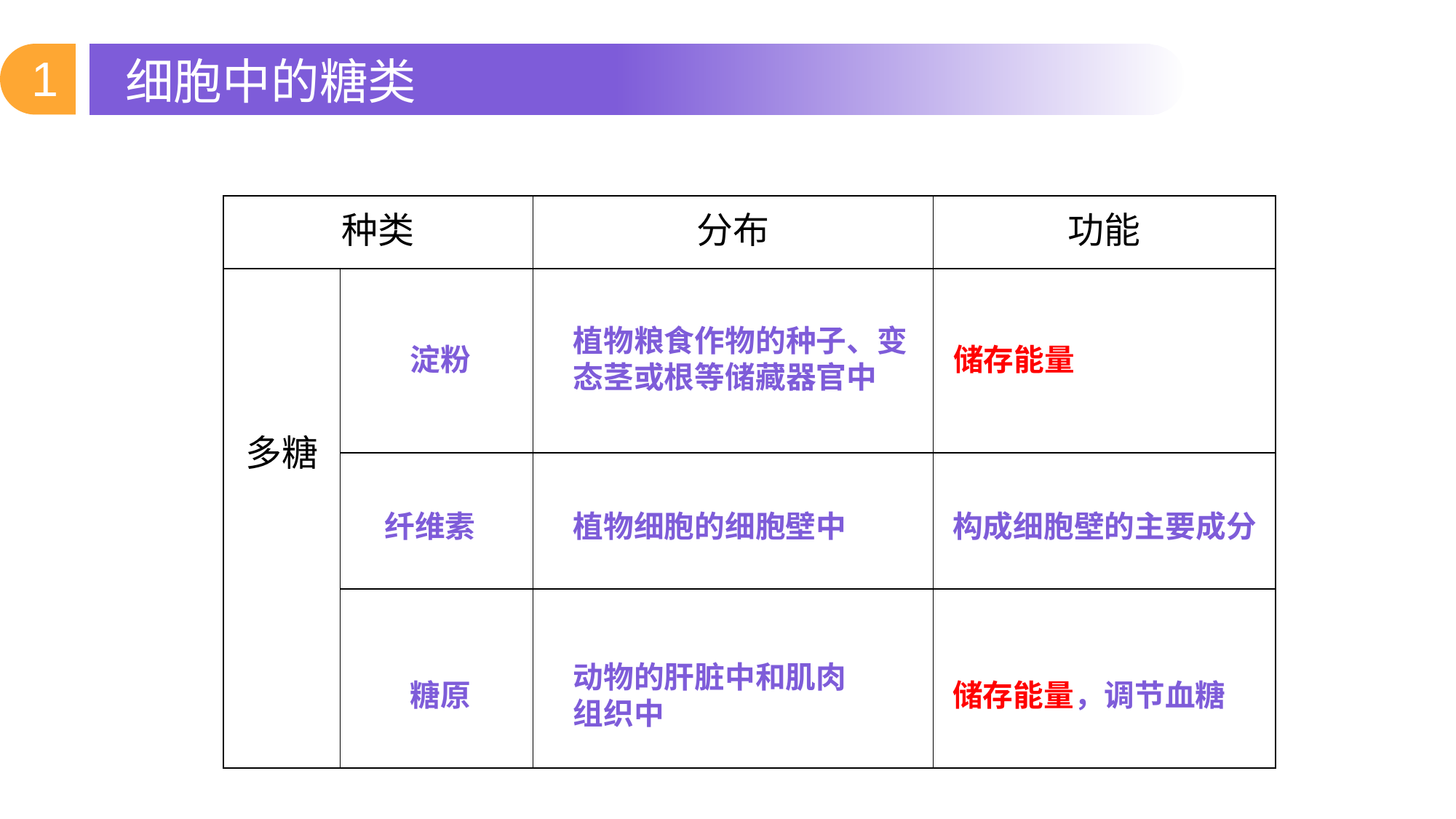

1
细胞中的糖类
| 种类 |  | 分布 | 功能 |
| --- | --- | --- | --- |
| 多糖 |  |  |  |
|  |  |  |  |
|  |  |  |  |
植物粮食作物的种子、变态茎或根等储藏器官中
淀粉
储存能量
纤维素
植物细胞的细胞壁中
构成细胞壁的主要成分
动物的肝脏中和肌肉组织中
糖原
储存能量，调节血糖